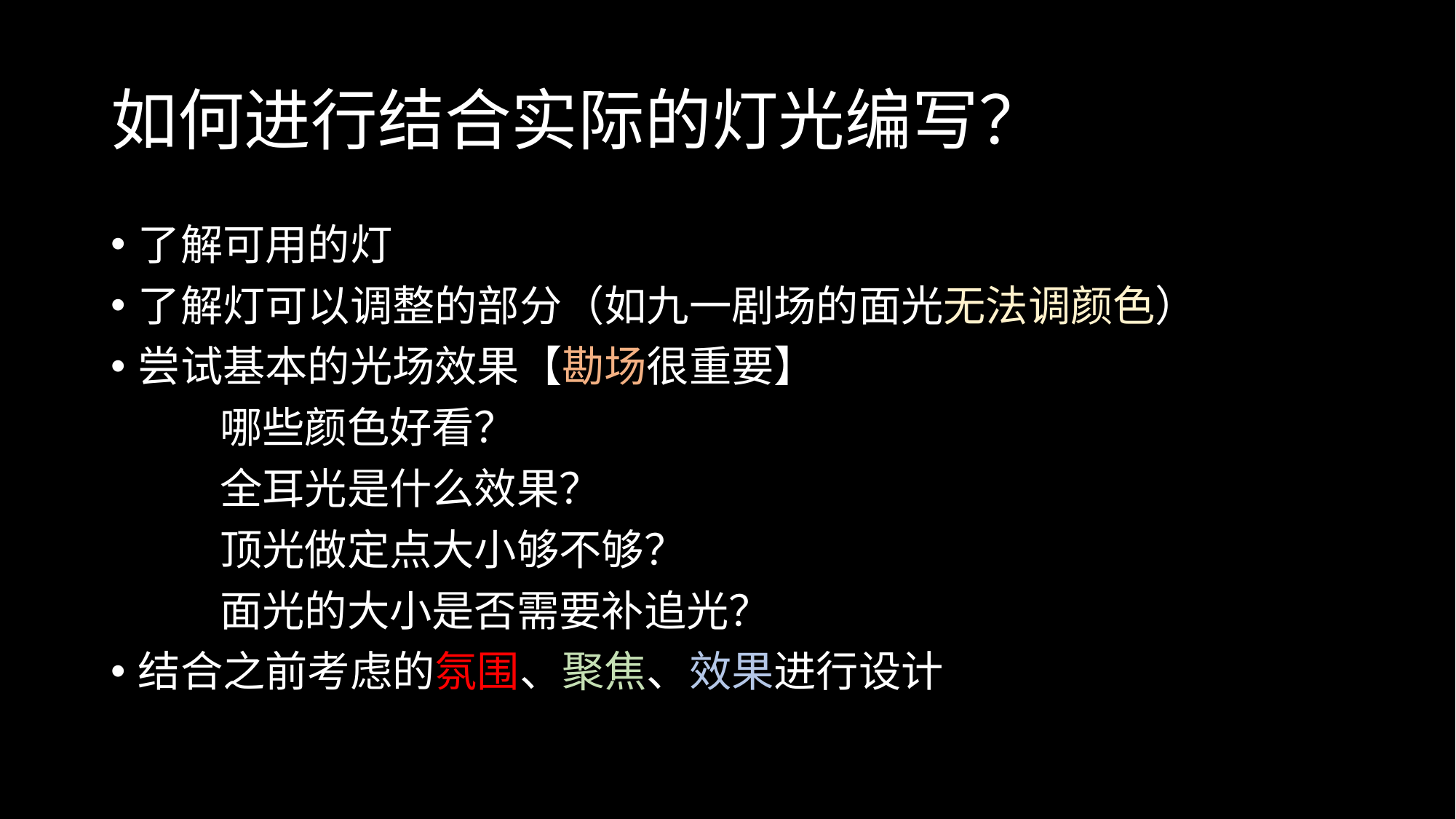

# 如何进行结合实际的灯光编写？
了解可用的灯
了解灯可以调整的部分（如九一剧场的面光无法调颜色）
尝试基本的光场效果【勘场很重要】
	哪些颜色好看？
	全耳光是什么效果？
	顶光做定点大小够不够？
	面光的大小是否需要补追光？
结合之前考虑的氛围、聚焦、效果进行设计